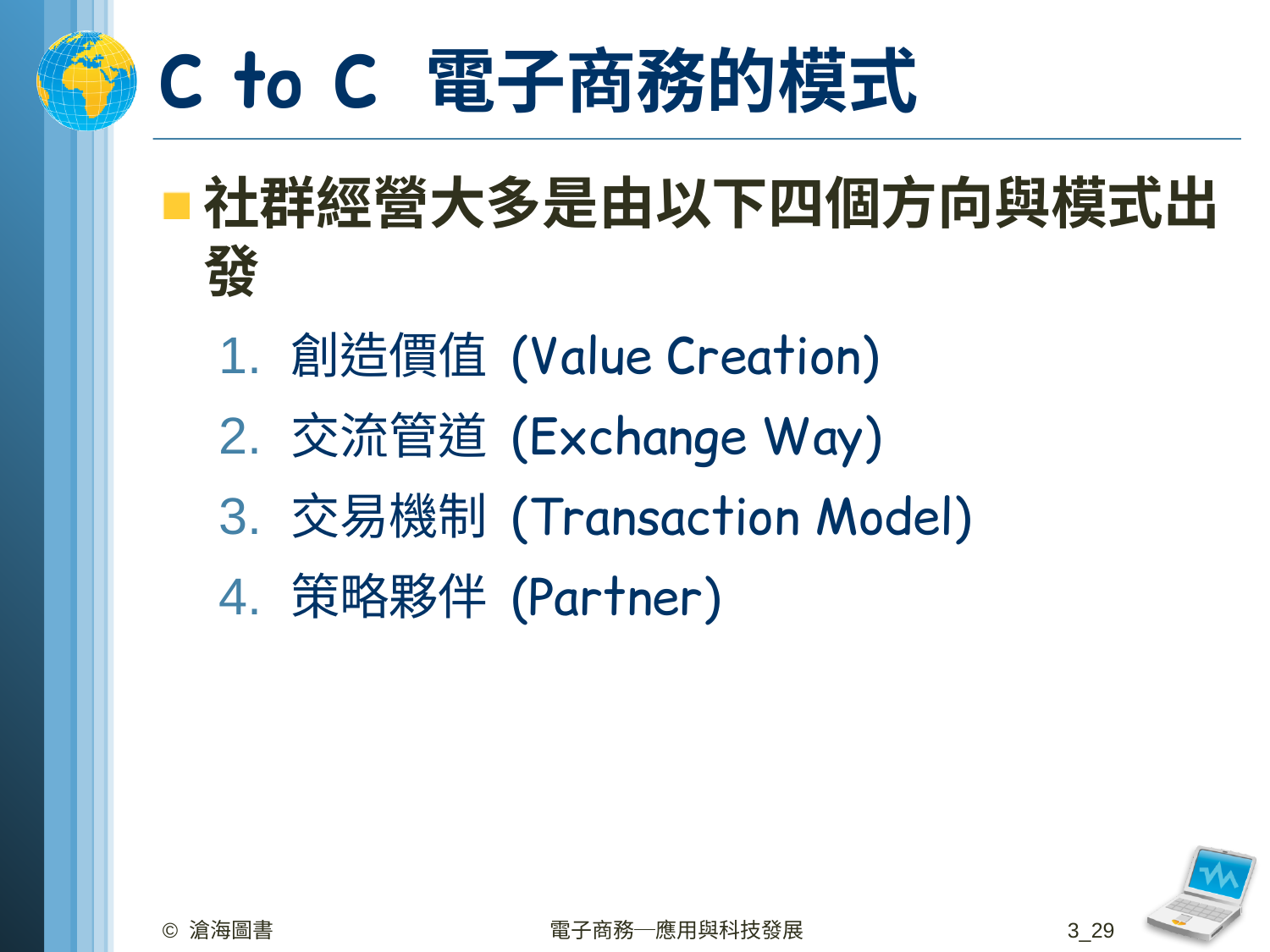

# C to C 電子商務的模式
社群經營大多是由以下四個方向與模式出發
創造價值 (Value Creation)
交流管道 (Exchange Way)
交易機制 (Transaction Model)
策略夥伴 (Partner)
© 滄海圖書
電子商務─應用與科技發展
3_29